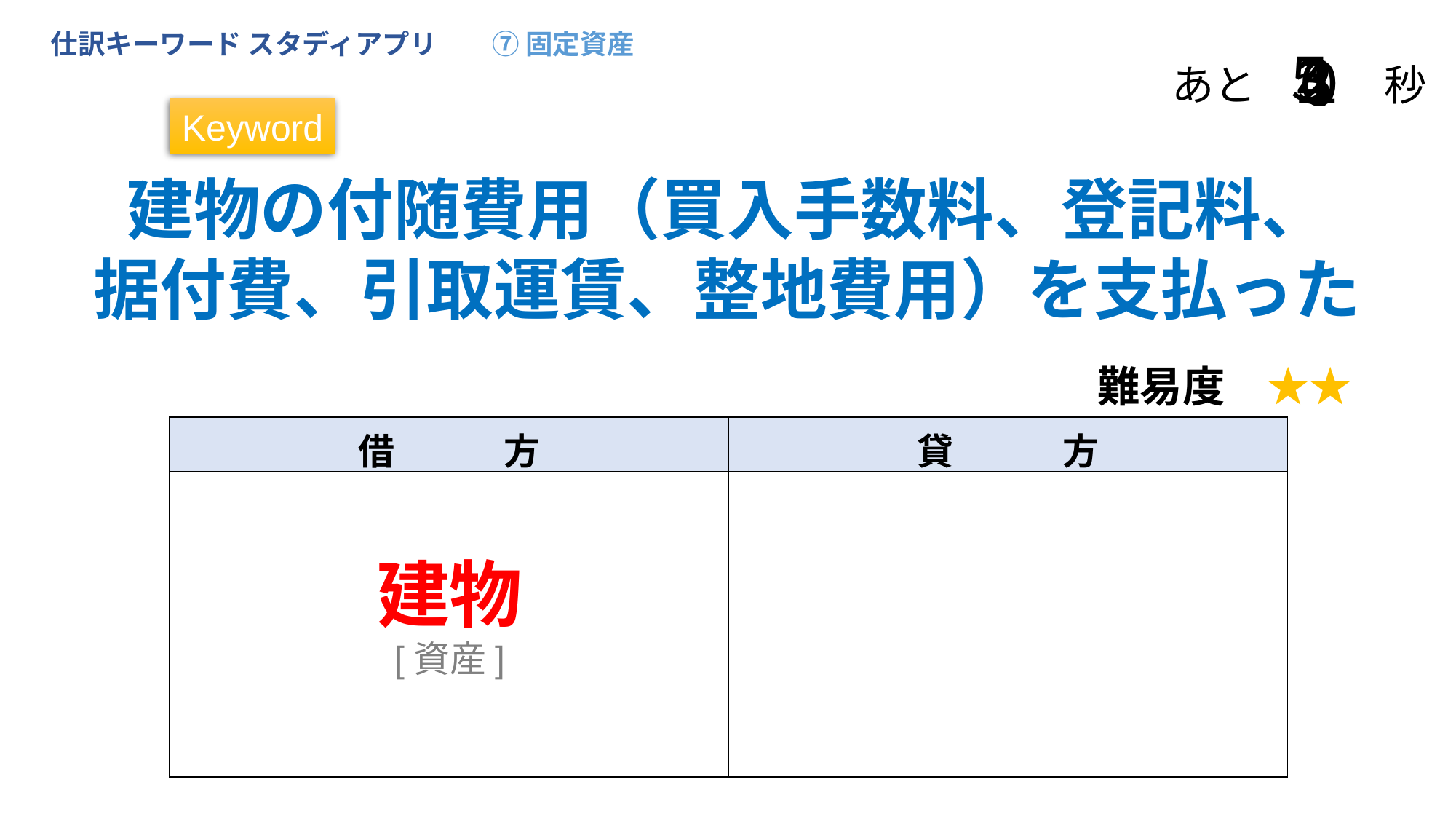

仕訳キーワード スタディアプリ　　⑦ 固定資産
５
３
２
１
４
０
あと　　　秒
Keyword
建物の付随費用（買入手数料、登記料、
据付費、引取運賃、整地費用）を支払った
難易度　★★
| 借　　　方 | 貸　　　方 |
| --- | --- |
|  |  |
建物
[資産]